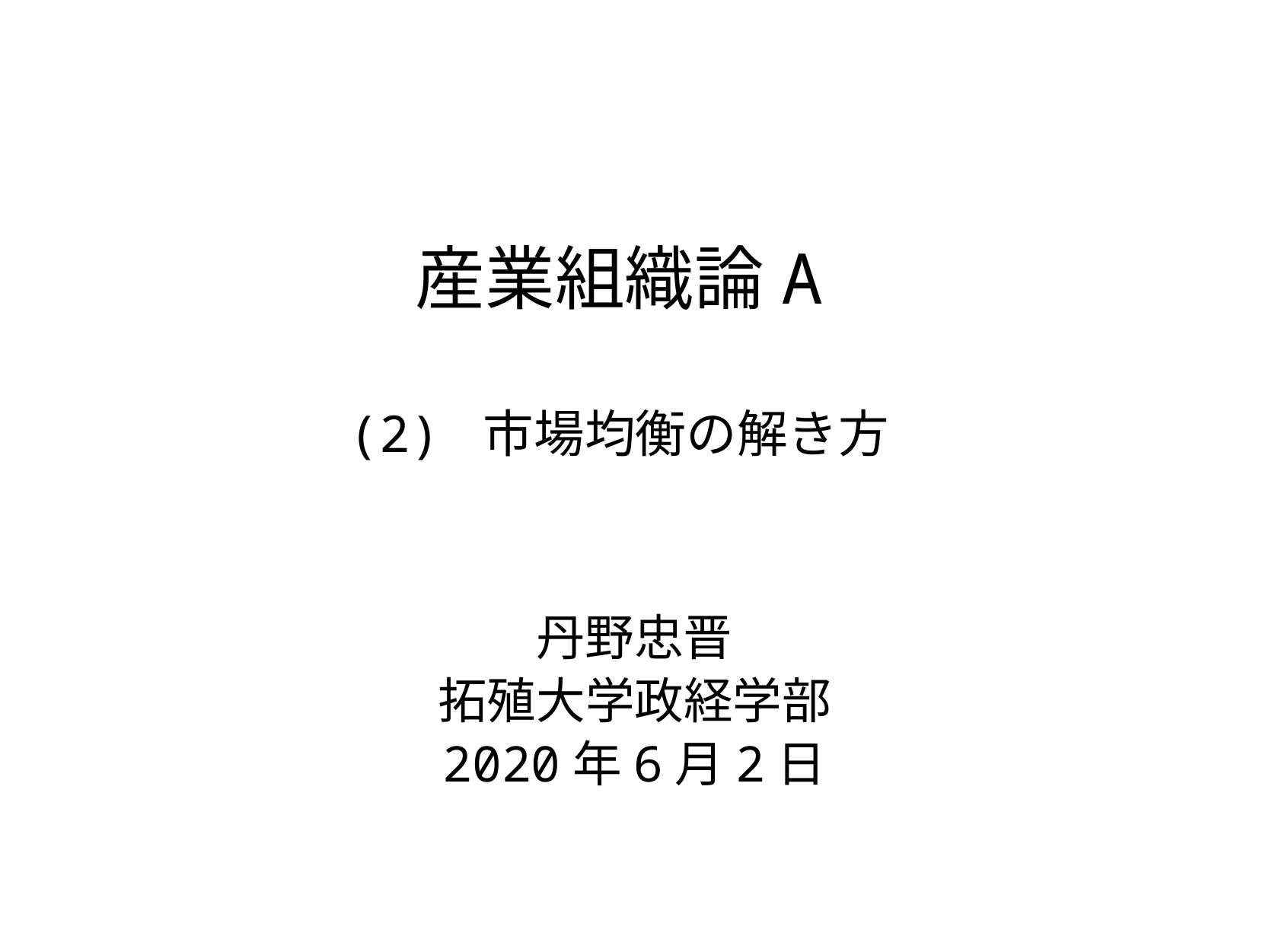

# 産業組織論A (2) 市場均衡の解き方

丹野忠晋
拓殖大学政経学部
2020年6月2日